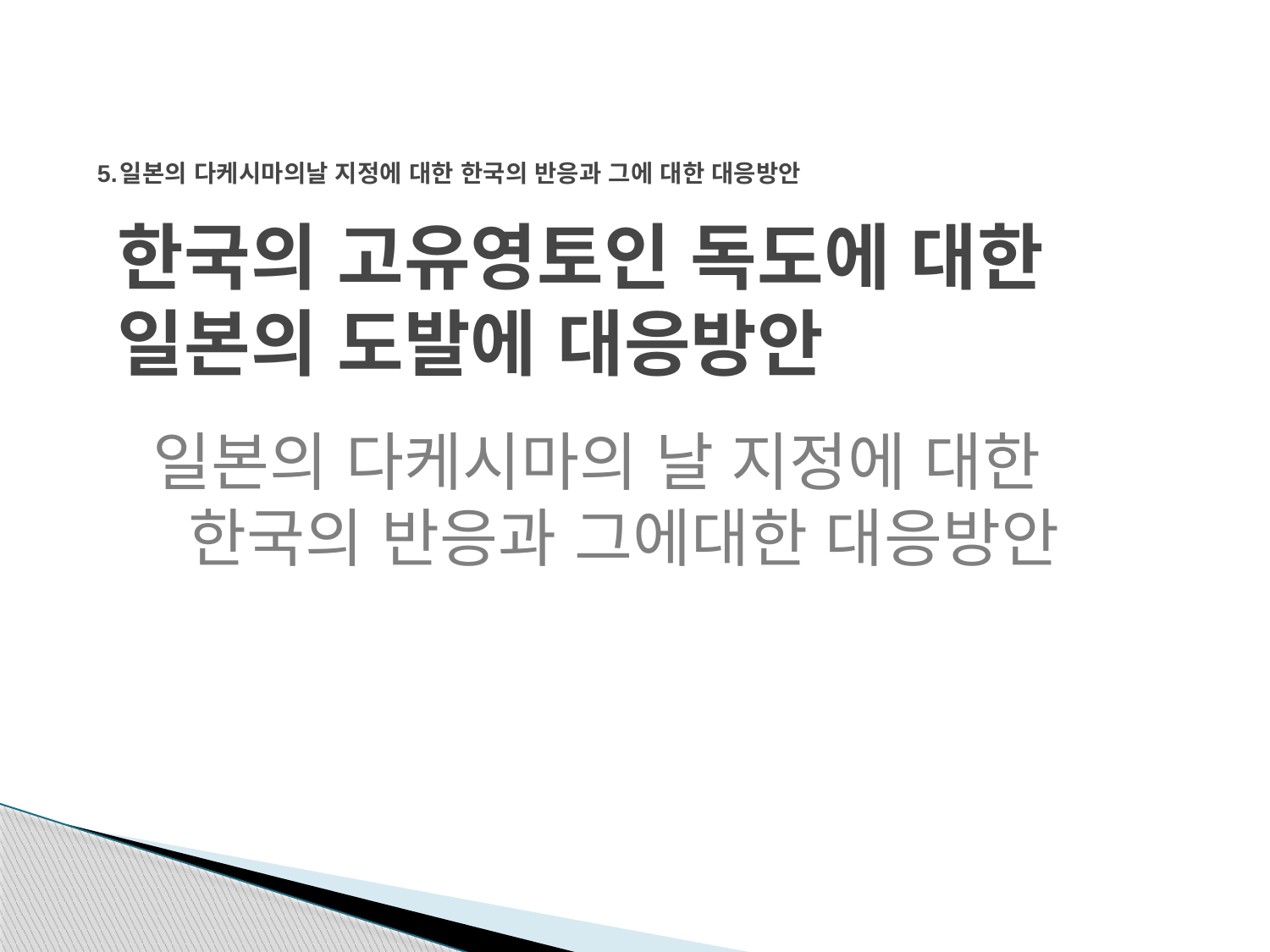

# 5.일본의 다케시마의날 지정에 대한 한국의 반응과 그에 대한 대응방안
한국의 고유영토인 독도에 대한 일본의 도발에 대응방안
일본의 다케시마의 날 지정에 대한 한국의 반응과 그에대한 대응방안